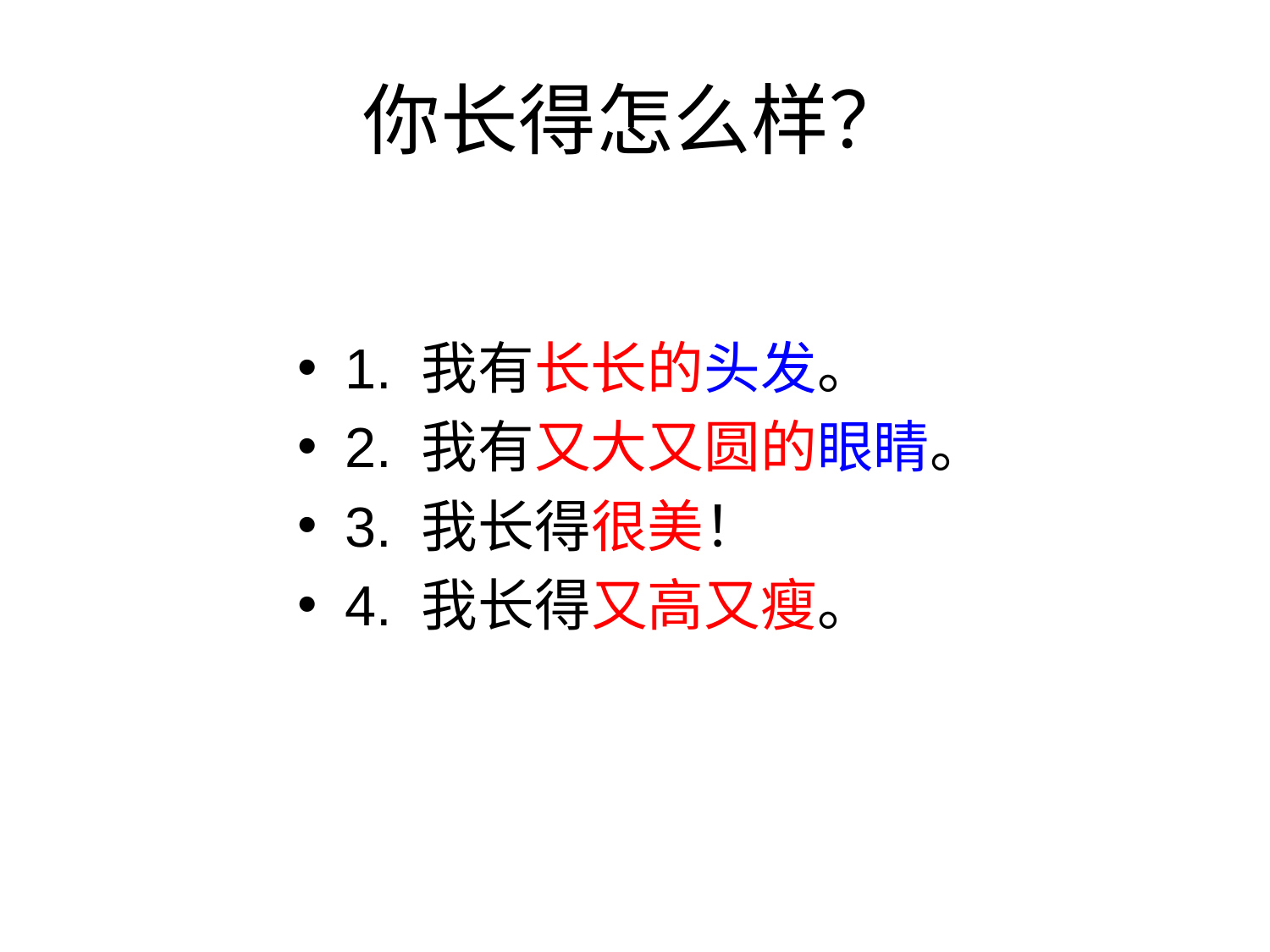

# 你长得怎么样？
1. 我有长长的头发。
2. 我有又大又圆的眼睛。
3. 我长得很美！
4. 我长得又高又瘦。